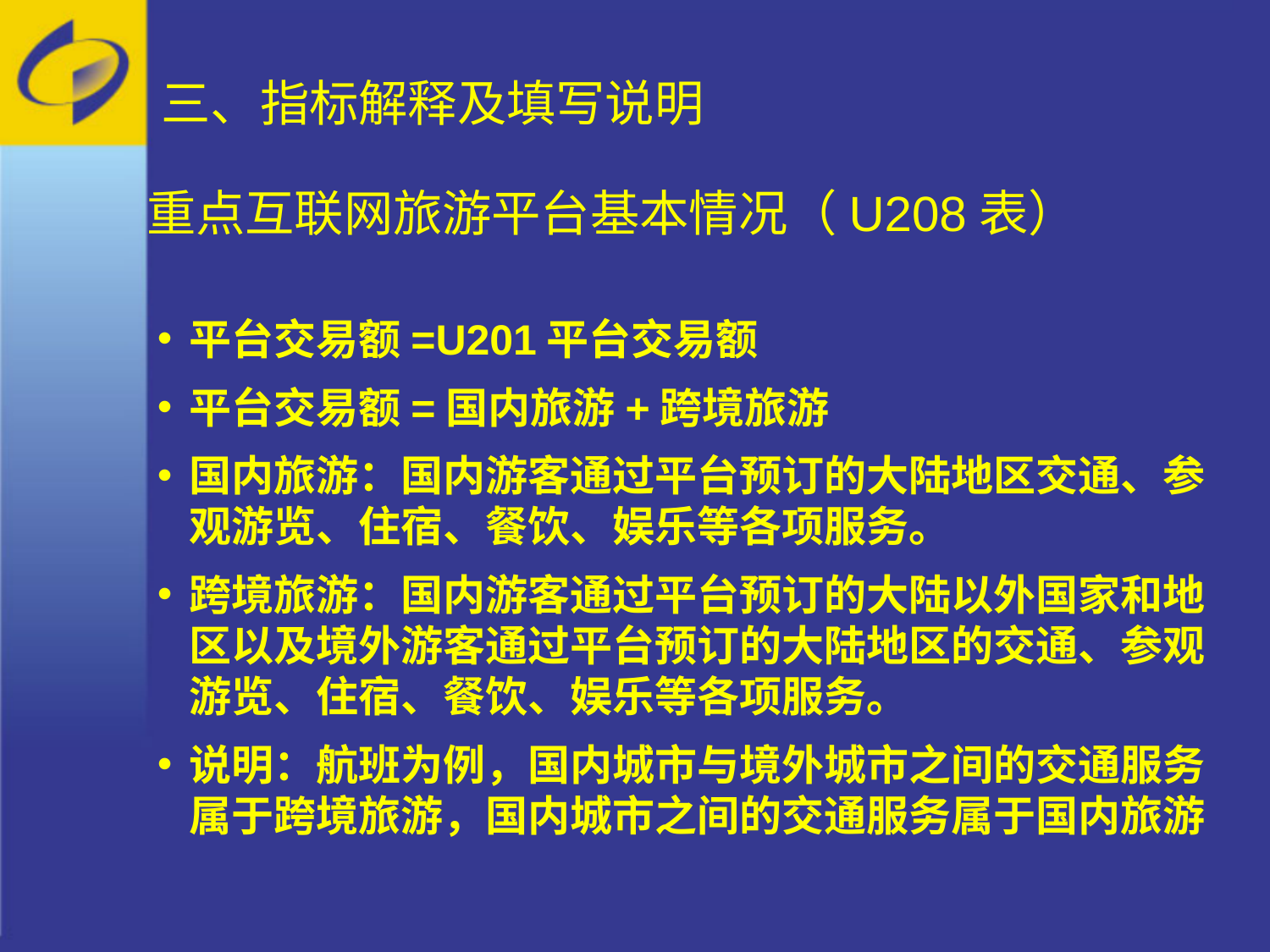

三、指标解释及填写说明
重点互联网旅游平台基本情况（U208表）
平台交易额=U201平台交易额
平台交易额=国内旅游+跨境旅游
国内旅游：国内游客通过平台预订的大陆地区交通、参观游览、住宿、餐饮、娱乐等各项服务。
跨境旅游：国内游客通过平台预订的大陆以外国家和地区以及境外游客通过平台预订的大陆地区的交通、参观游览、住宿、餐饮、娱乐等各项服务。
说明：航班为例，国内城市与境外城市之间的交通服务属于跨境旅游，国内城市之间的交通服务属于国内旅游